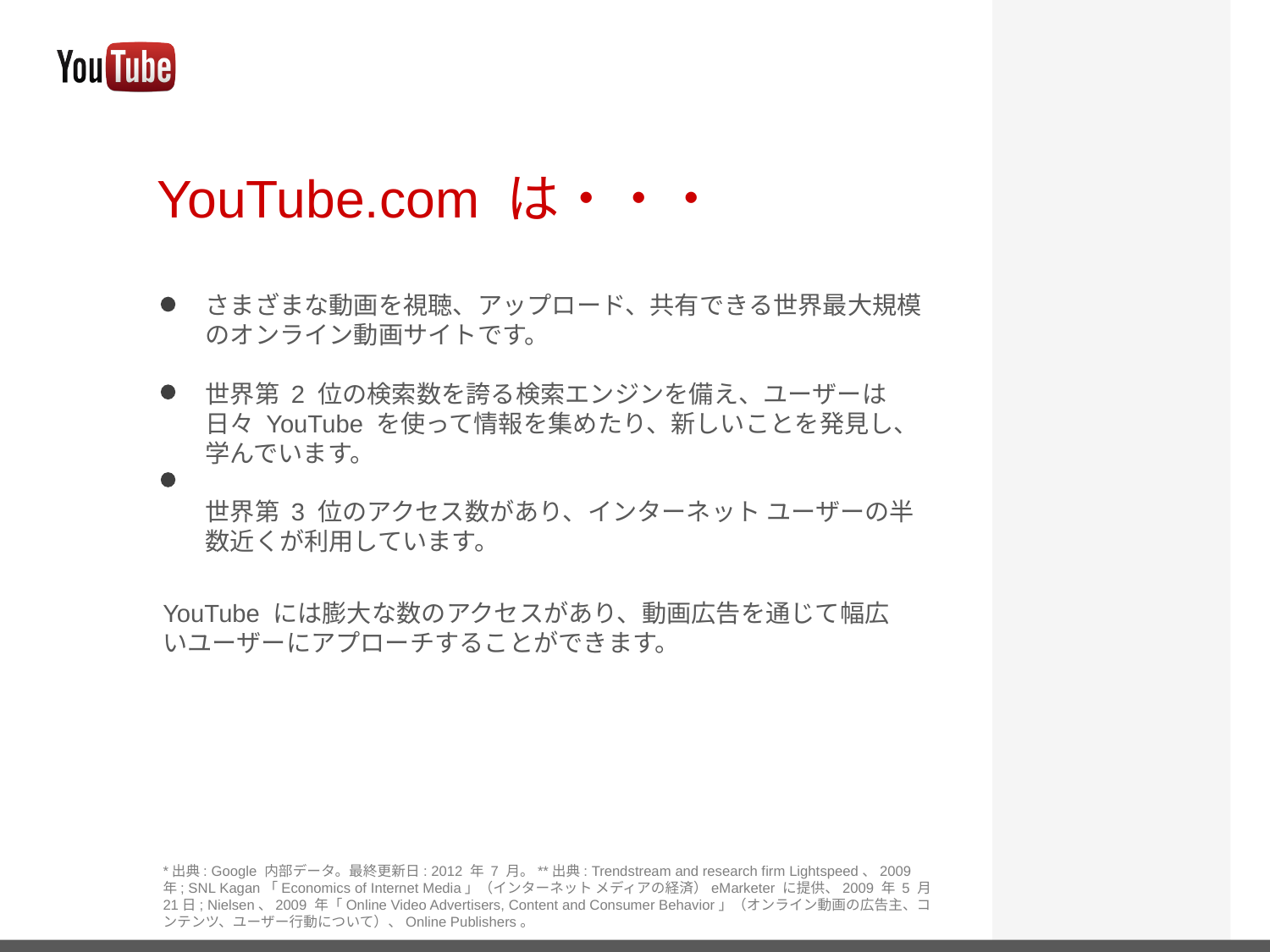

YouTube.com は・・・
さまざまな動画を視聴、アップロード、共有できる世界最大規模のオンライン動画サイトです。

世界第 2 位の検索数を誇る検索エンジンを備え、ユーザーは日々 YouTube を使って情報を集めたり、新しいことを発見し、学んでいます。

世界第 3 位のアクセス数があり、インターネット ユーザーの半数近くが利用しています。

YouTube には膨大な数のアクセスがあり、動画広告を通じて幅広いユーザーにアプローチすることができます。
*出典: Google 内部データ。最終更新日: 2012 年 7 月。**出典: Trendstream and research firm Lightspeed、2009 年; SNL Kagan「Economics of Internet Media」（インターネット メディアの経済）eMarketer に提供、2009 年 5 月 21日; Nielsen、2009 年「Online Video Advertisers, Content and Consumer Behavior」（オンライン動画の広告主、コンテンツ、ユーザー行動について）、Online Publishers。